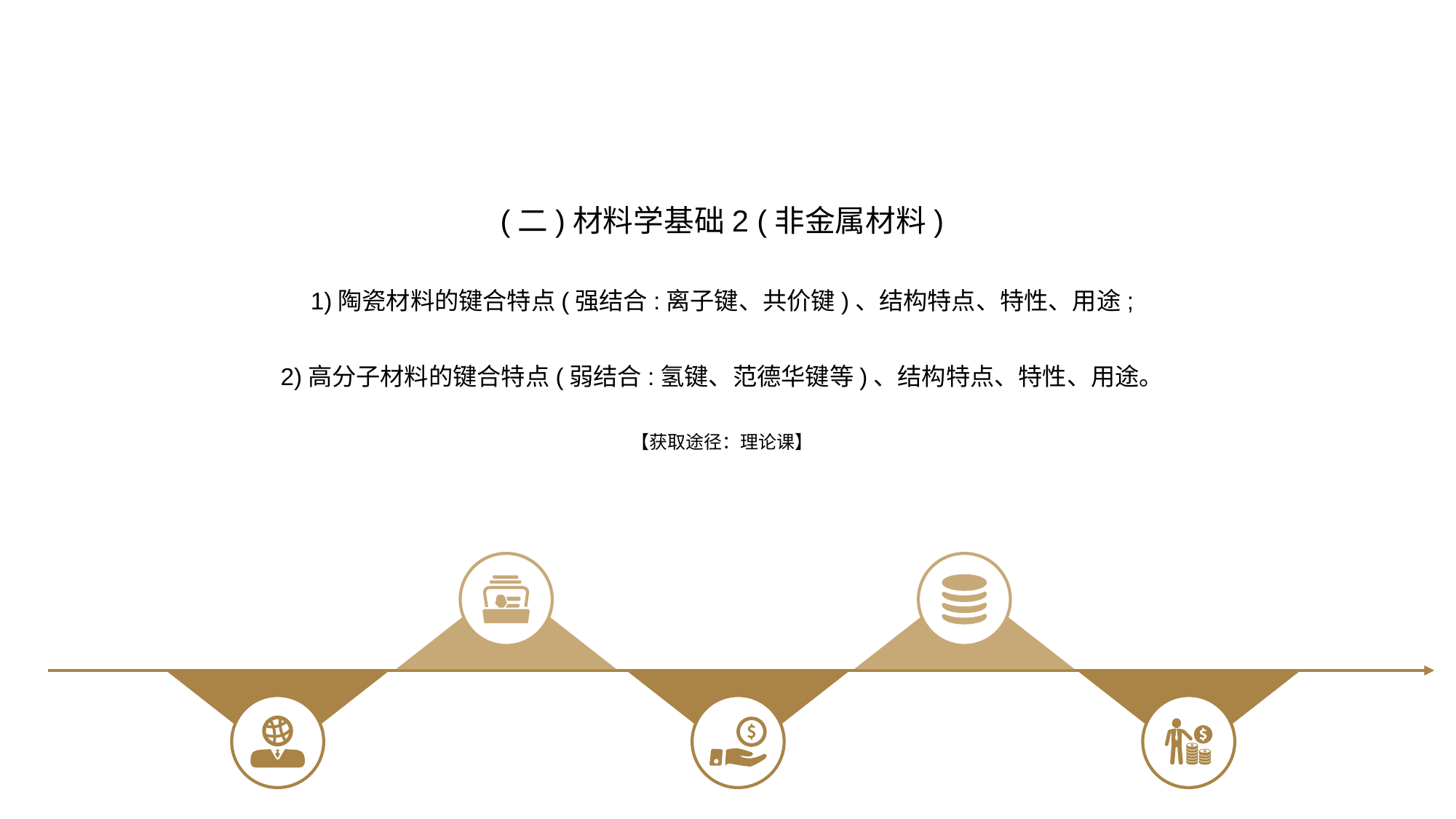

(二)材料学基础2 (非金属材料)
1)陶瓷材料的键合特点(强结合:离子键、共价键)、结构特点、特性、用途;
2)高分子材料的键合特点(弱结合:氢键、范德华键等)、结构特点、特性、用途。
【获取途径：理论课】